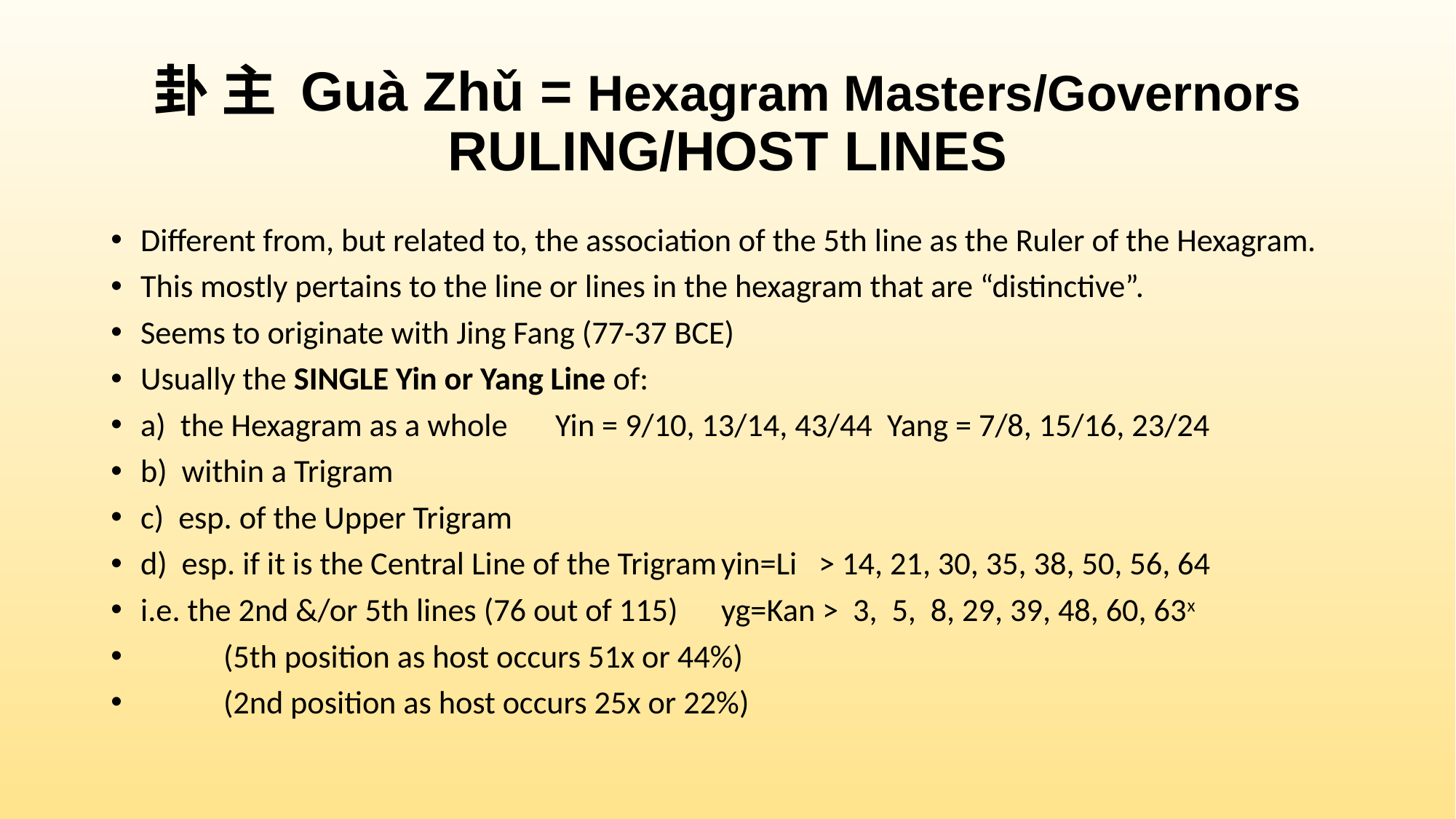

# 卦 主 Guà Zhǔ = Hexagram Masters/Governors RULING/HOST LINES
Different from, but related to, the association of the 5th line as the Ruler of the Hexagram.
This mostly pertains to the line or lines in the hexagram that are “distinctive”.
Seems to originate with Jing Fang (77-37 BCE)
Usually the SINGLE Yin or Yang Line of:
a)  the Hexagram as a whole	Yin = 9/10, 13/14, 43/44		Yang = 7/8, 15/16, 23/24
b)  within a Trigram
c)  esp. of the Upper Trigram
d)  esp. if it is the Central Line of the Trigram	yin=Li   > 14, 21, 30, 35, 38, 50, 56, 64
i.e. the 2nd &/or 5th lines (76 out of 115)		yg=Kan >  3,  5,  8, 29, 39, 48, 60, 63x
			(5th position as host occurs 51x or 44%)
			(2nd position as host occurs 25x or 22%)